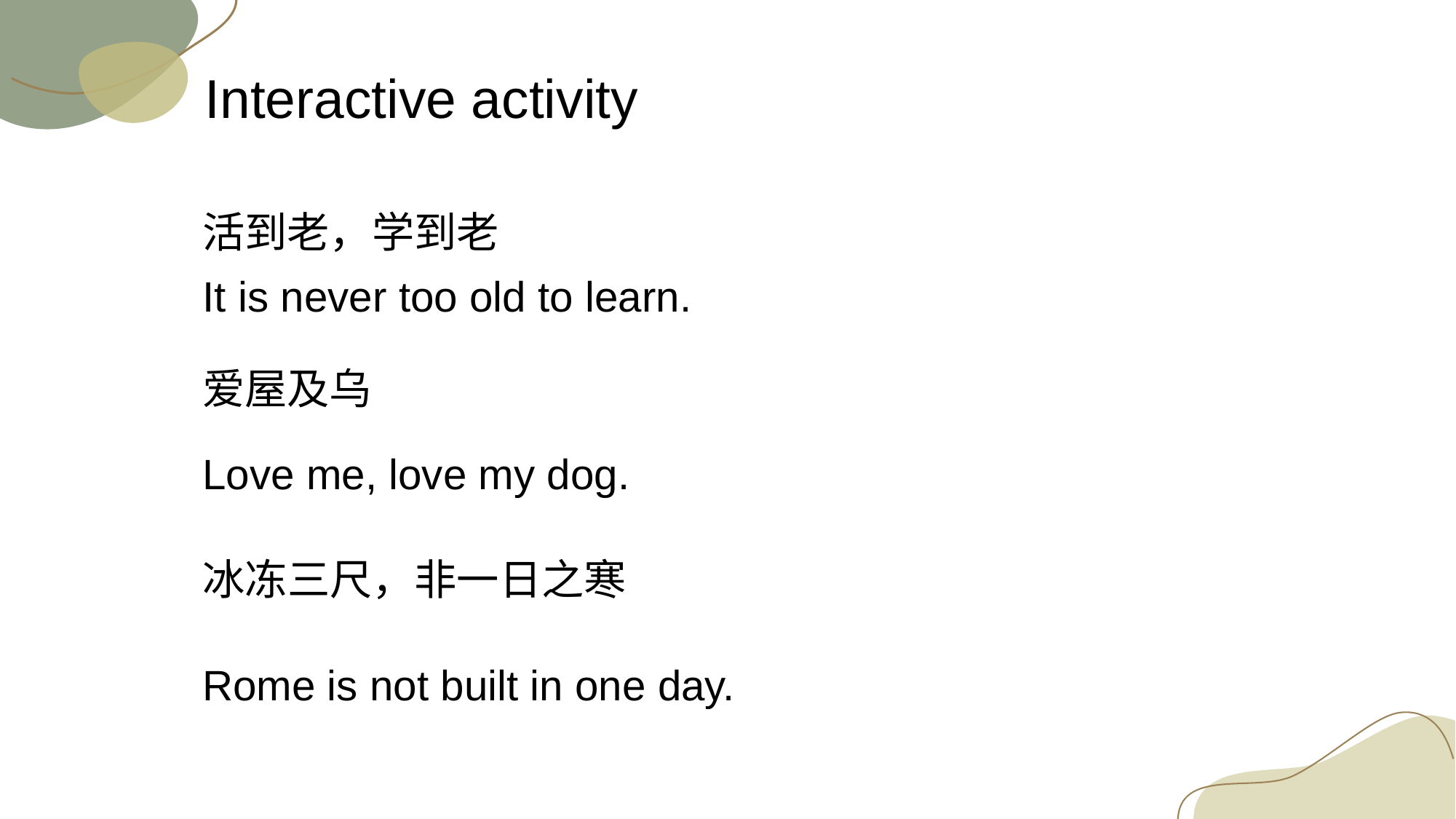

Interactive activity
活到老，学到老
It is never too old to learn.
爱屋及乌
Love me, love my dog.
冰冻三尺，非一日之寒
Rome is not built in one day.